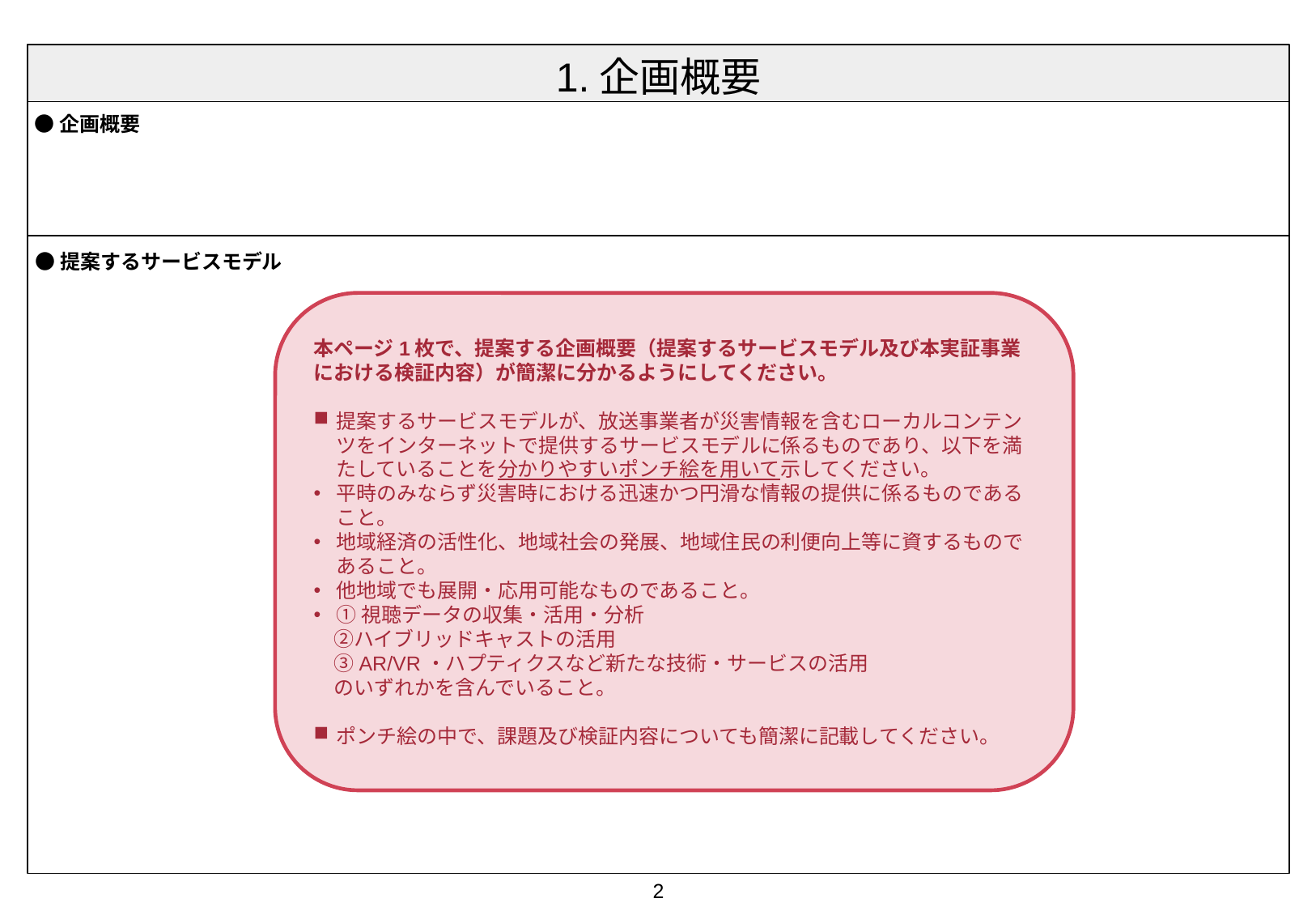

本ページ1枚で、提案する企画概要（提案するサービスモデル及び本実証事業における検証内容）が簡潔に分かるようにしてください。

提案するサービスモデルが、放送事業者が災害情報を含むローカルコンテンツをインターネットで提供するサービスモデルに係るものであり、以下を満たしていることを分かりやすいポンチ絵を用いて示してください。
平時のみならず災害時における迅速かつ円滑な情報の提供に係るものであること。
地域経済の活性化、地域社会の発展、地域住民の利便向上等に資するものであること。
他地域でも展開・応用可能なものであること。
①視聴データの収集・活用・分析
　②ハイブリッドキャストの活用
　③AR/VR・ハプティクスなど新たな技術・サービスの活用
　のいずれかを含んでいること。

ポンチ絵の中で、課題及び検証内容についても簡潔に記載してください。